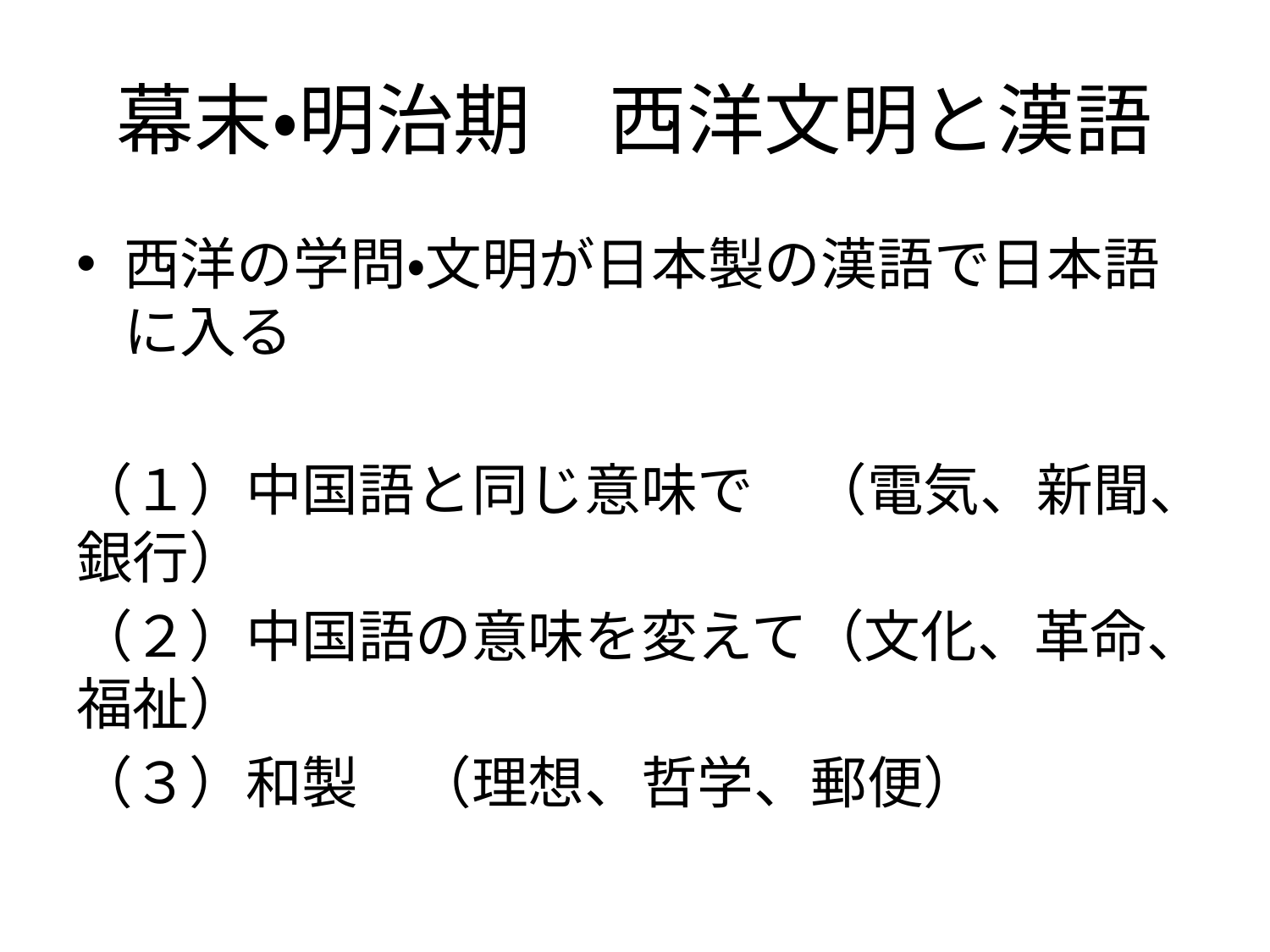

# 幕末•明治期　西洋文明と漢語
西洋の学問•文明が日本製の漢語で日本語に入る

（１）中国語と同じ意味で　（電気、新聞、銀行）
（２）中国語の意味を変えて（文化、革命、福祉）
（３）和製　（理想、哲学、郵便）